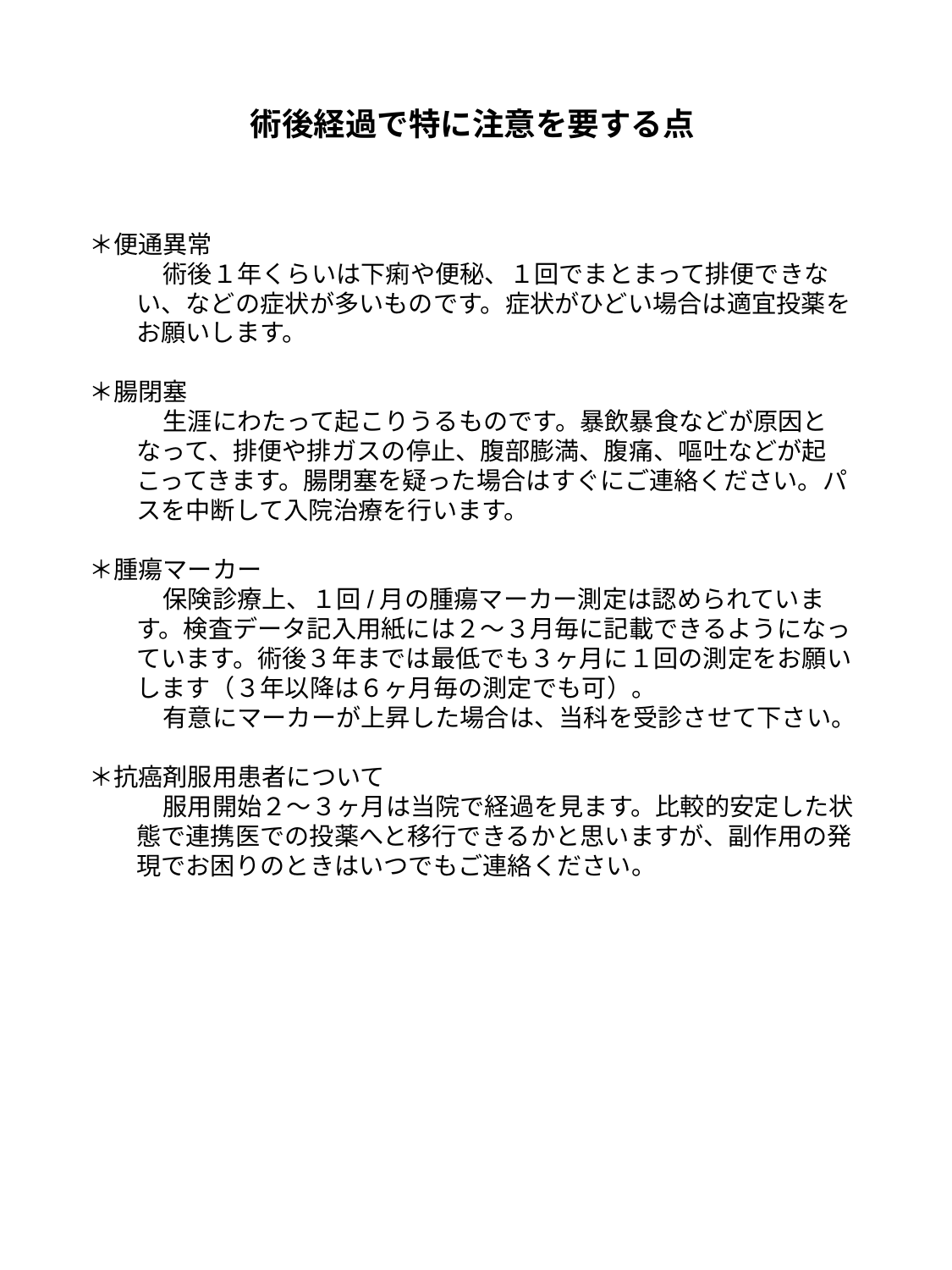

# 術後経過で特に注意を要する点
＊便通異常
　　　術後１年くらいは下痢や便秘、１回でまとまって排便できない、などの症状が多いものです。症状がひどい場合は適宜投薬をお願いします。

＊腸閉塞
　　　生涯にわたって起こりうるものです。暴飲暴食などが原因となって、排便や排ガスの停止、腹部膨満、腹痛、嘔吐などが起こってきます。腸閉塞を疑った場合はすぐにご連絡ください。パスを中断して入院治療を行います。

＊腫瘍マーカー
　　　保険診療上、１回/月の腫瘍マーカー測定は認められています。検査データ記入用紙には２～３月毎に記載できるようになっています。術後３年までは最低でも３ヶ月に１回の測定をお願いします（３年以降は６ヶ月毎の測定でも可）。
　　　有意にマーカーが上昇した場合は、当科を受診させて下さい。

＊抗癌剤服用患者について
　　　服用開始２～３ヶ月は当院で経過を見ます。比較的安定した状態で連携医での投薬へと移行できるかと思いますが、副作用の発現でお困りのときはいつでもご連絡ください。